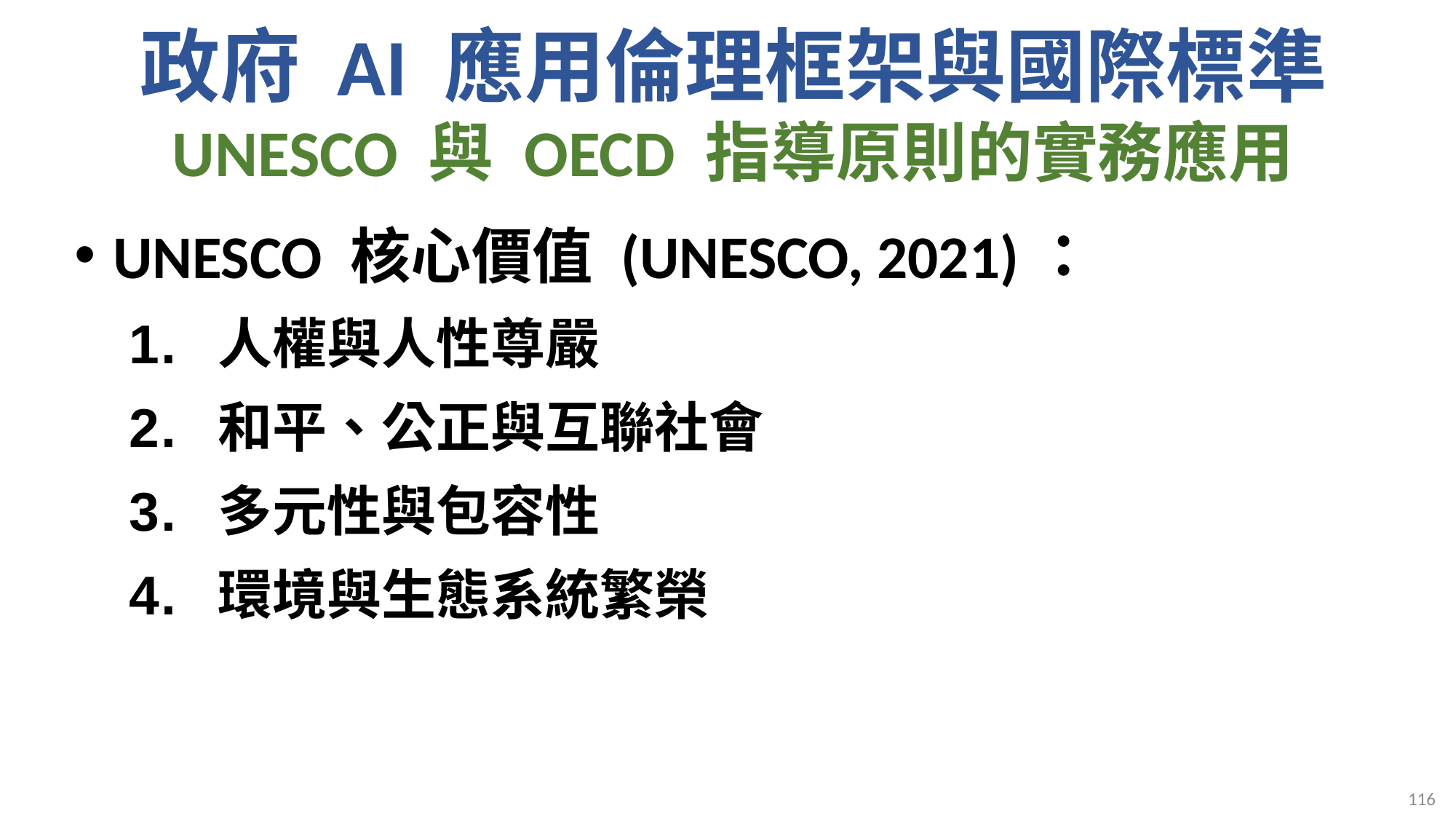

# 政府 AI 應用倫理框架與國際標準 UNESCO 與 OECD 指導原則的實務應用
UNESCO 核心價值 (UNESCO, 2021)：
人權與人性尊嚴
和平、公正與互聯社會
多元性與包容性
環境與生態系統繁榮
116